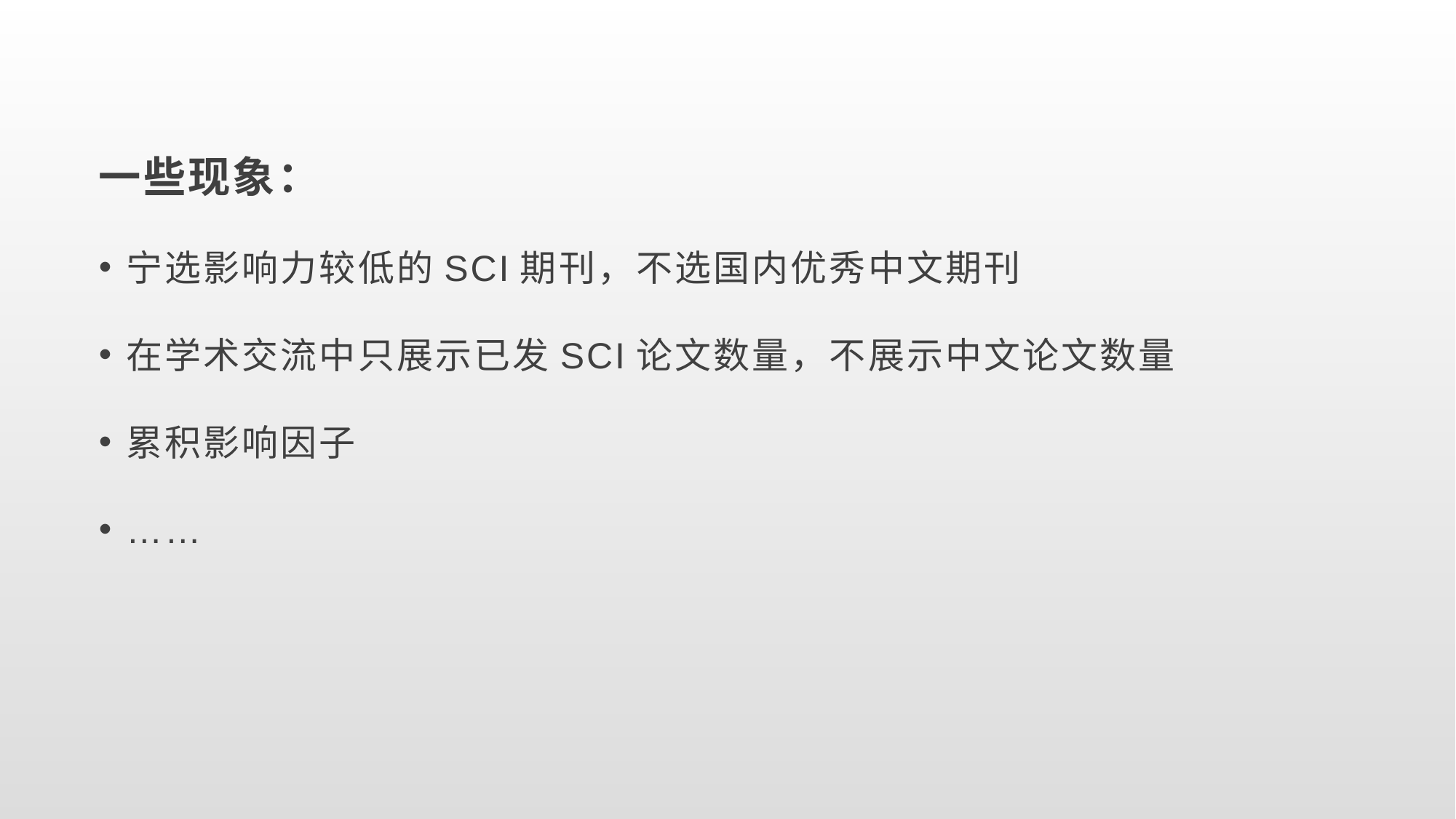

一些现象：
宁选影响力较低的SCI期刊，不选国内优秀中文期刊
在学术交流中只展示已发SCI论文数量，不展示中文论文数量
累积影响因子
……